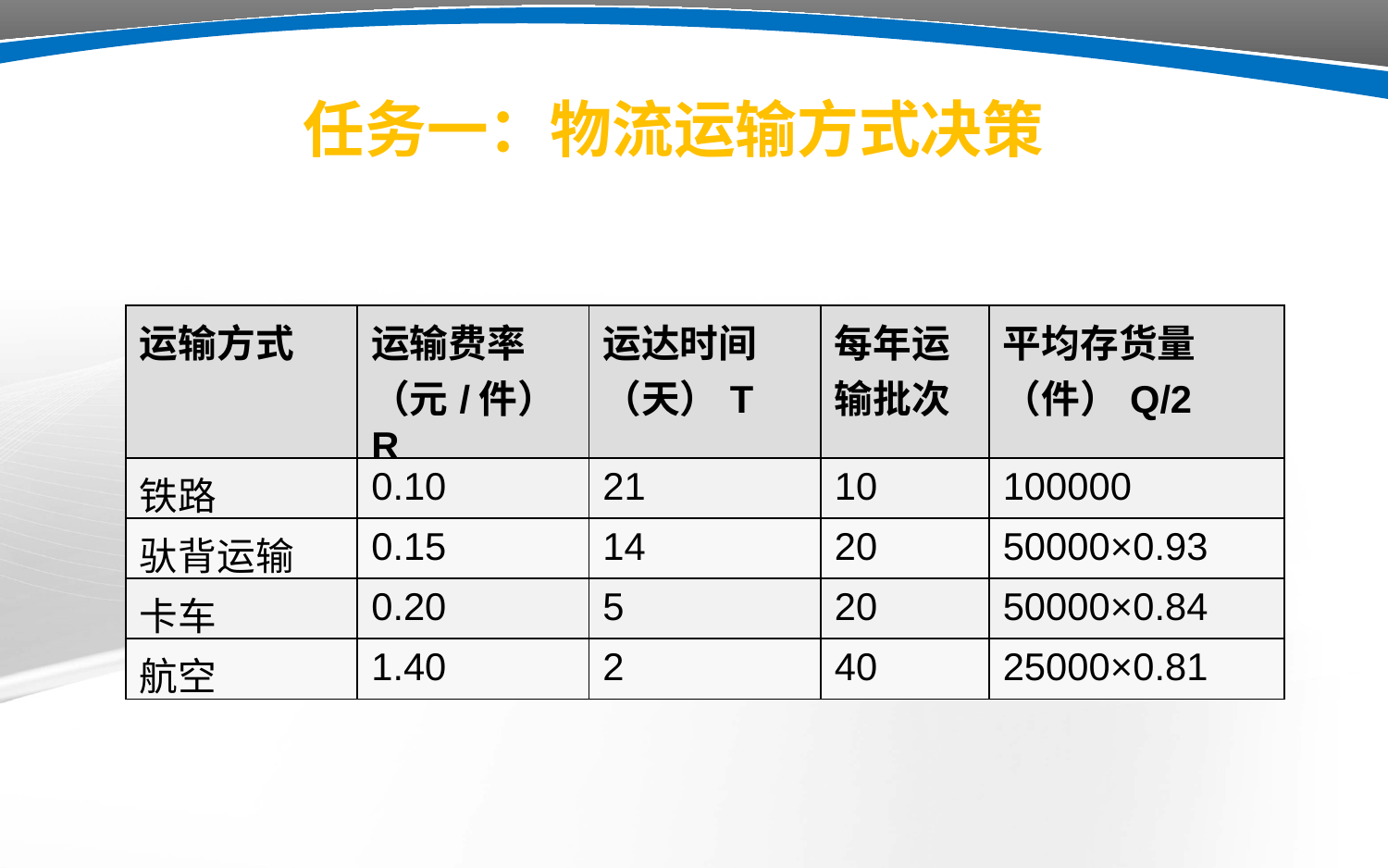

任务一：物流运输方式决策
| 运输方式 | 运输费率（元/件）R | 运达时间（天）T | 每年运输批次 | 平均存货量（件）Q/2 |
| --- | --- | --- | --- | --- |
| 铁路 | 0.10 | 21 | 10 | 100000 |
| 驮背运输 | 0.15 | 14 | 20 | 50000×0.93 |
| 卡车 | 0.20 | 5 | 20 | 50000×0.84 |
| 航空 | 1.40 | 2 | 40 | 25000×0.81 |